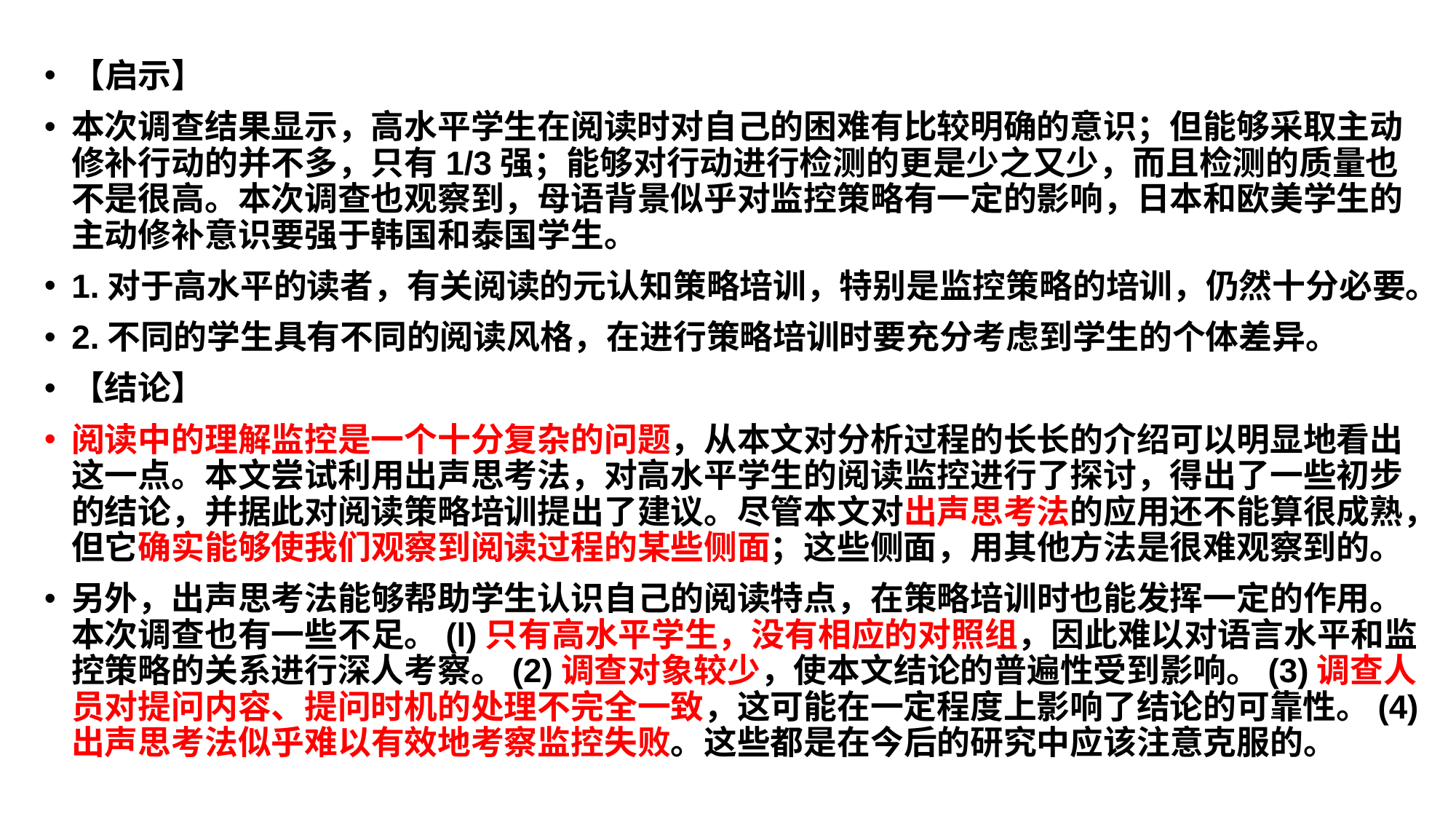

【启示】
本次调查结果显示，高水平学生在阅读时对自己的困难有比较明确的意识；但能够采取主动修补行动的并不多，只有1/3强；能够对行动进行检测的更是少之又少，而且检测的质量也不是很高。本次调查也观察到，母语背景似乎对监控策略有一定的影响，日本和欧美学生的主动修补意识要强于韩国和泰国学生。
1.对于高水平的读者，有关阅读的元认知策略培训，特别是监控策略的培训，仍然十分必要。
2.不同的学生具有不同的阅读风格，在进行策略培训时要充分考虑到学生的个体差异。
【结论】
阅读中的理解监控是一个十分复杂的问题，从本文对分析过程的长长的介绍可以明显地看出这一点。本文尝试利用出声思考法，对高水平学生的阅读监控进行了探讨，得出了一些初步的结论，并据此对阅读策略培训提出了建议。尽管本文对出声思考法的应用还不能算很成熟，但它确实能够使我们观察到阅读过程的某些侧面；这些侧面，用其他方法是很难观察到的。
另外，出声思考法能够帮助学生认识自己的阅读特点，在策略培训时也能发挥一定的作用。本次调查也有一些不足。(l)只有高水平学生，没有相应的对照组，因此难以对语言水平和监控策略的关系进行深人考察。(2)调查对象较少，使本文结论的普遍性受到影响。(3)调查人员对提问内容、提问时机的处理不完全一致，这可能在一定程度上影响了结论的可靠性。(4)出声思考法似乎难以有效地考察监控失败。这些都是在今后的研究中应该注意克服的。